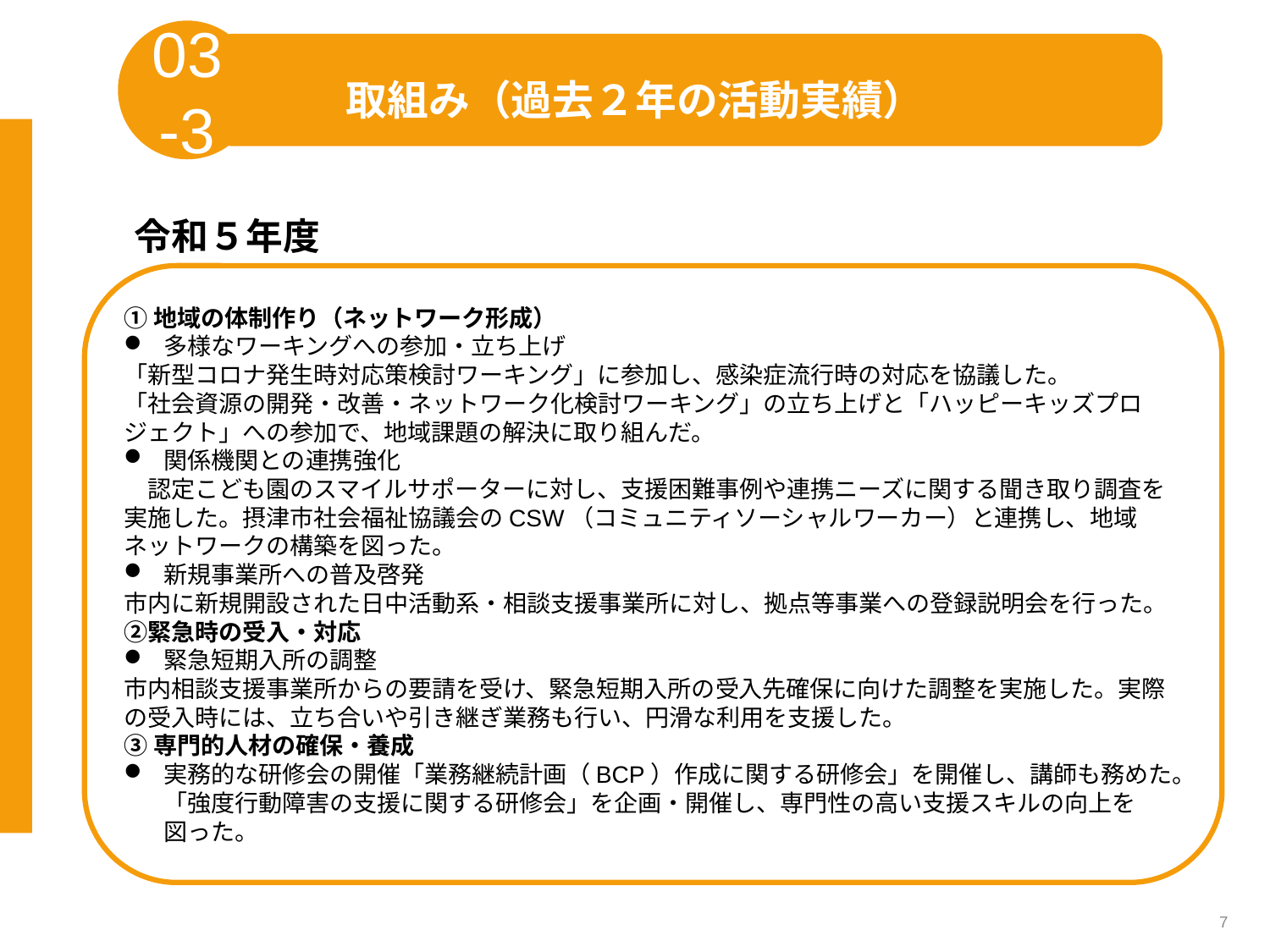

03-3

取組み（過去２年の活動実績）

令和５年度
①地域の体制作り（ネットワーク形成）
多様なワーキングへの参加・立ち上げ
「新型コロナ発生時対応策検討ワーキング」に参加し、感染症流行時の対応を協議した。
「社会資源の開発・改善・ネットワーク化検討ワーキング」の立ち上げと「ハッピーキッズプロジェクト」への参加で、地域課題の解決に取り組んだ。
関係機関との連携強化
　認定こども園のスマイルサポーターに対し、支援困難事例や連携ニーズに関する聞き取り調査を実施した。摂津市社会福祉協議会のCSW（コミュニティソーシャルワーカー）と連携し、地域ネットワークの構築を図った。
新規事業所への普及啓発
市内に新規開設された日中活動系・相談支援事業所に対し、拠点等事業への登録説明会を行った。②緊急時の受入・対応
緊急短期入所の調整
市内相談支援事業所からの要請を受け、緊急短期入所の受入先確保に向けた調整を実施した。実際の受入時には、立ち合いや引き継ぎ業務も行い、円滑な利用を支援した。
③専門的人材の確保・養成
実務的な研修会の開催「業務継続計画（BCP）作成に関する研修会」を開催し、講師も務めた。「強度行動障害の支援に関する研修会」を企画・開催し、専門性の高い支援スキルの向上を図った。

7